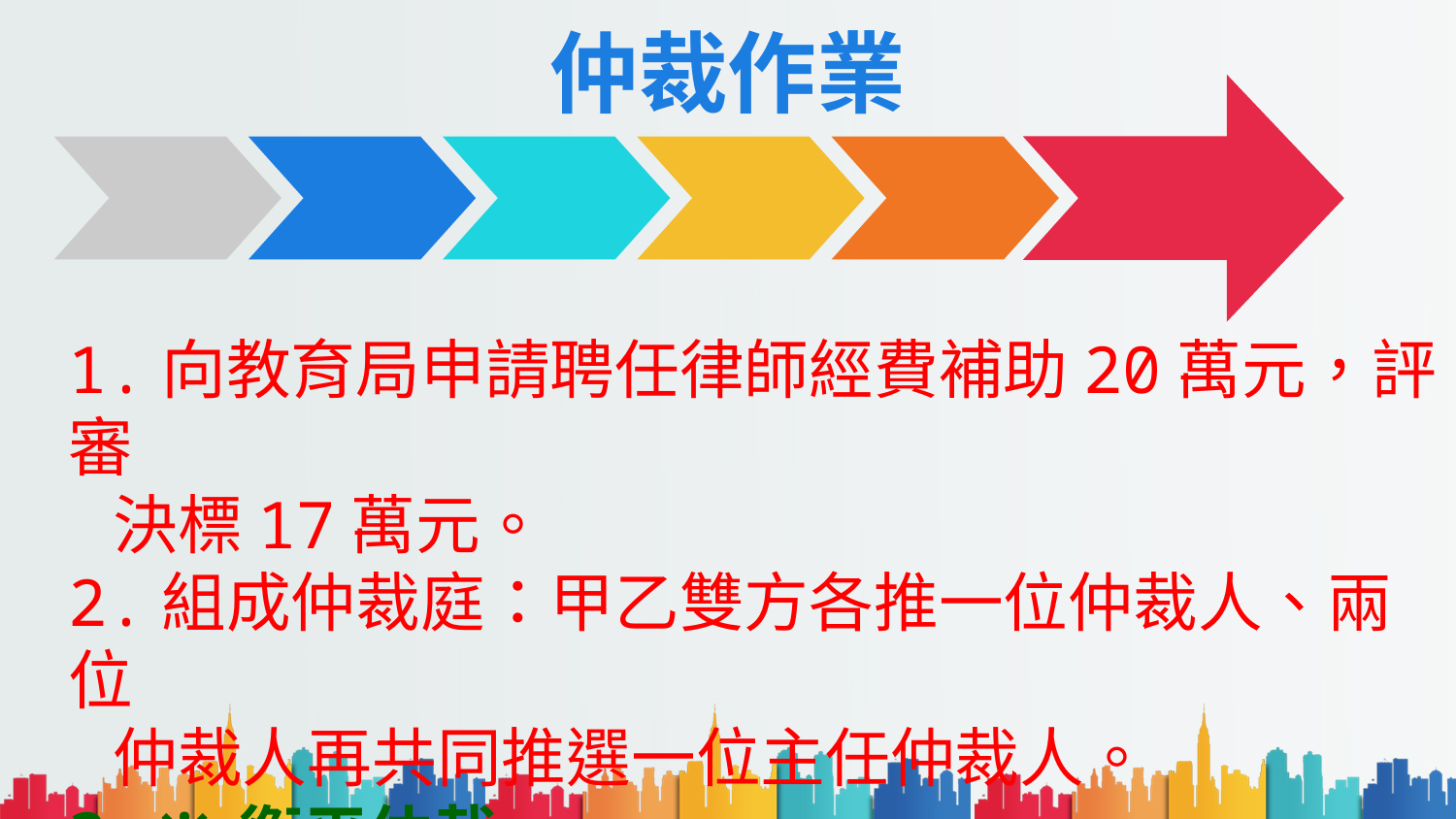

# 仲裁作業

1.向教育局申請聘任律師經費補助20萬元，評審
  決標17萬元。
2.組成仲裁庭：甲乙雙方各推一位仲裁人、兩位
  仲裁人再共同推選一位主任仲裁人。
3.※衡平仲裁